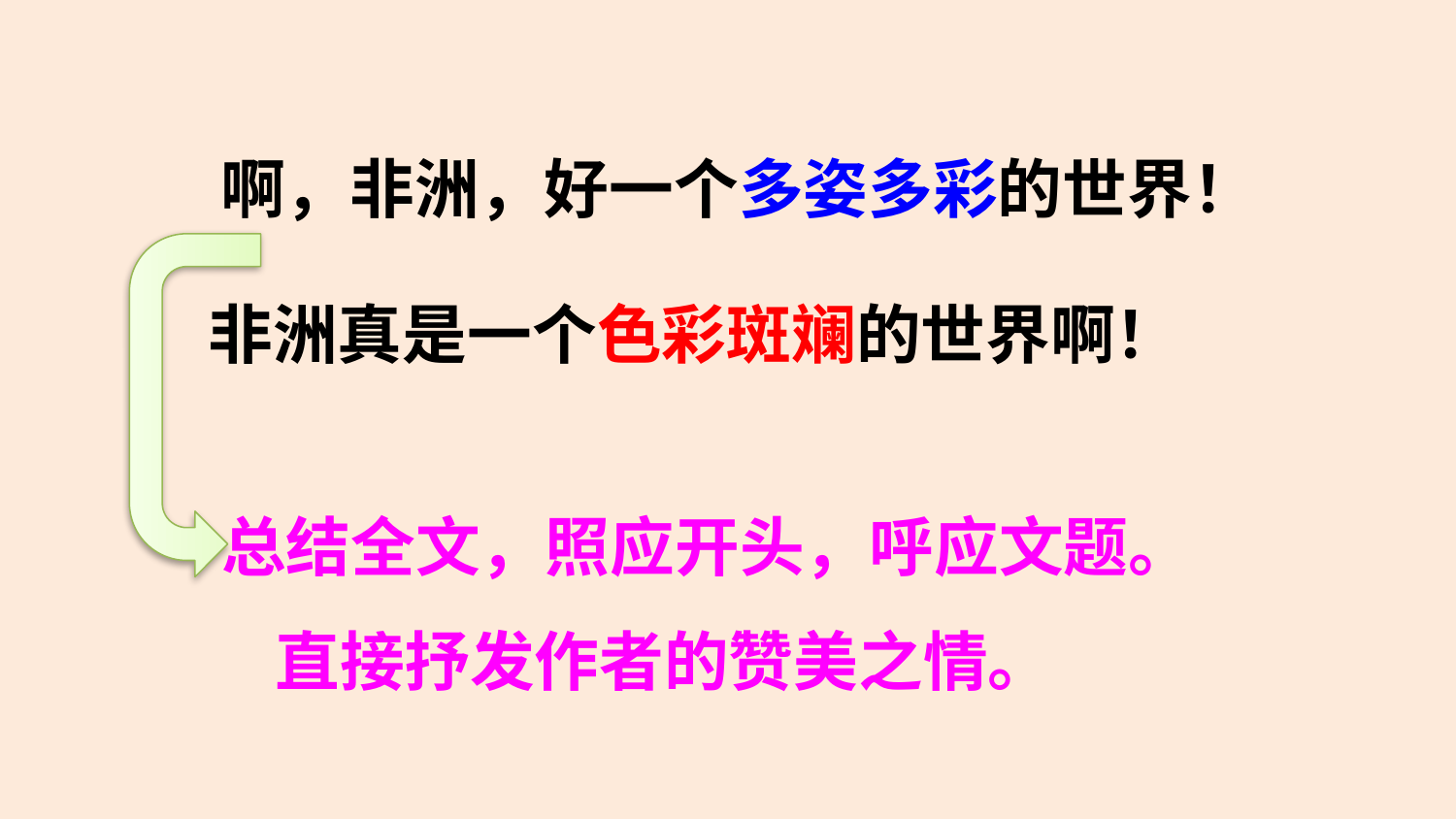

啊，非洲，好一个多姿多彩的世界！
    非洲真是一个色彩斑斓的世界啊！

    总结全文，照应开头，呼应文题。
直接抒发作者的赞美之情。